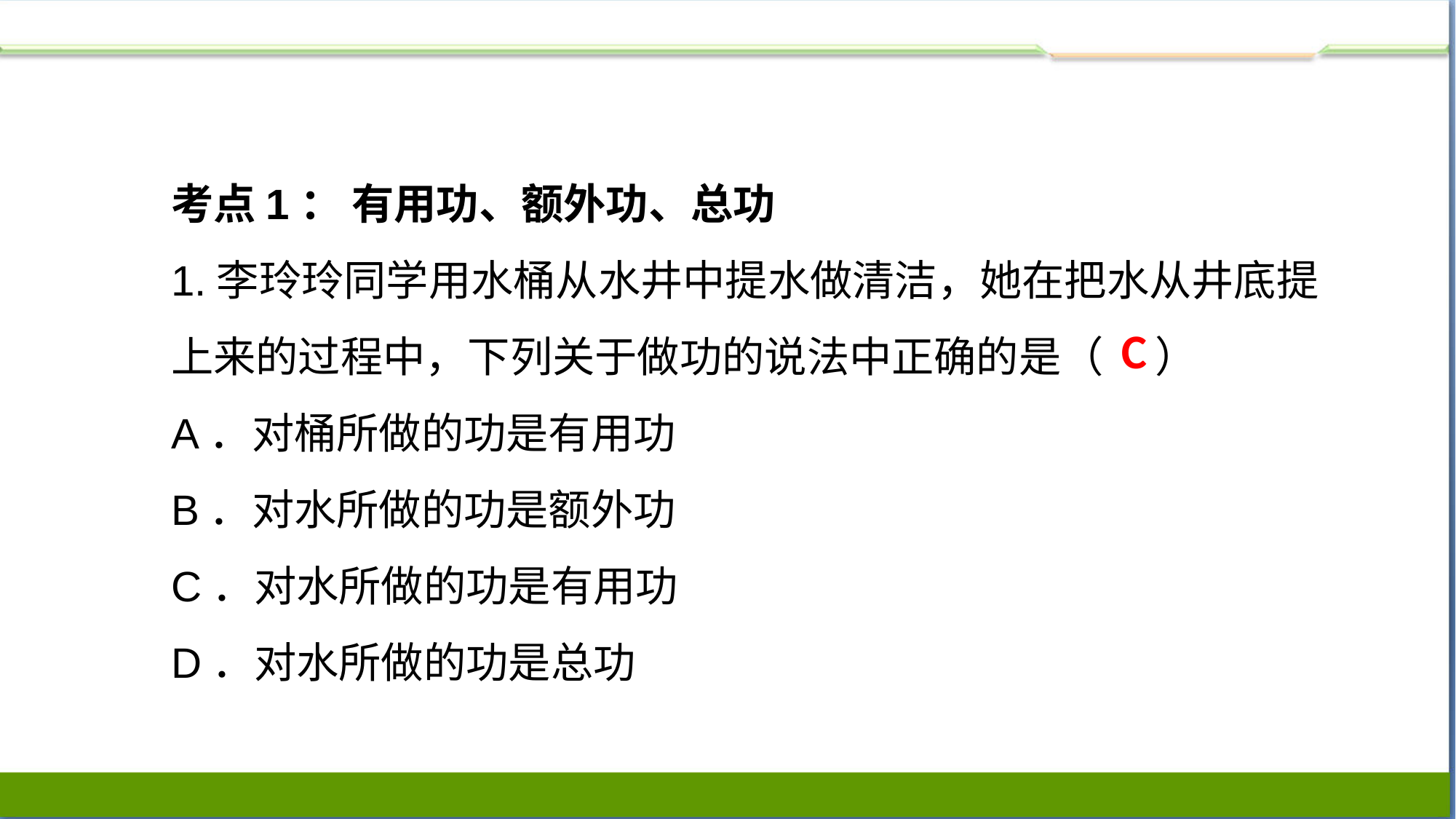

考点1： 有用功、额外功、总功
1.李玲玲同学用水桶从水井中提水做清洁，她在把水从井底提上来的过程中，下列关于做功的说法中正确的是（　 ）
A．对桶所做的功是有用功
B．对水所做的功是额外功
C．对水所做的功是有用功
D．对水所做的功是总功
  C